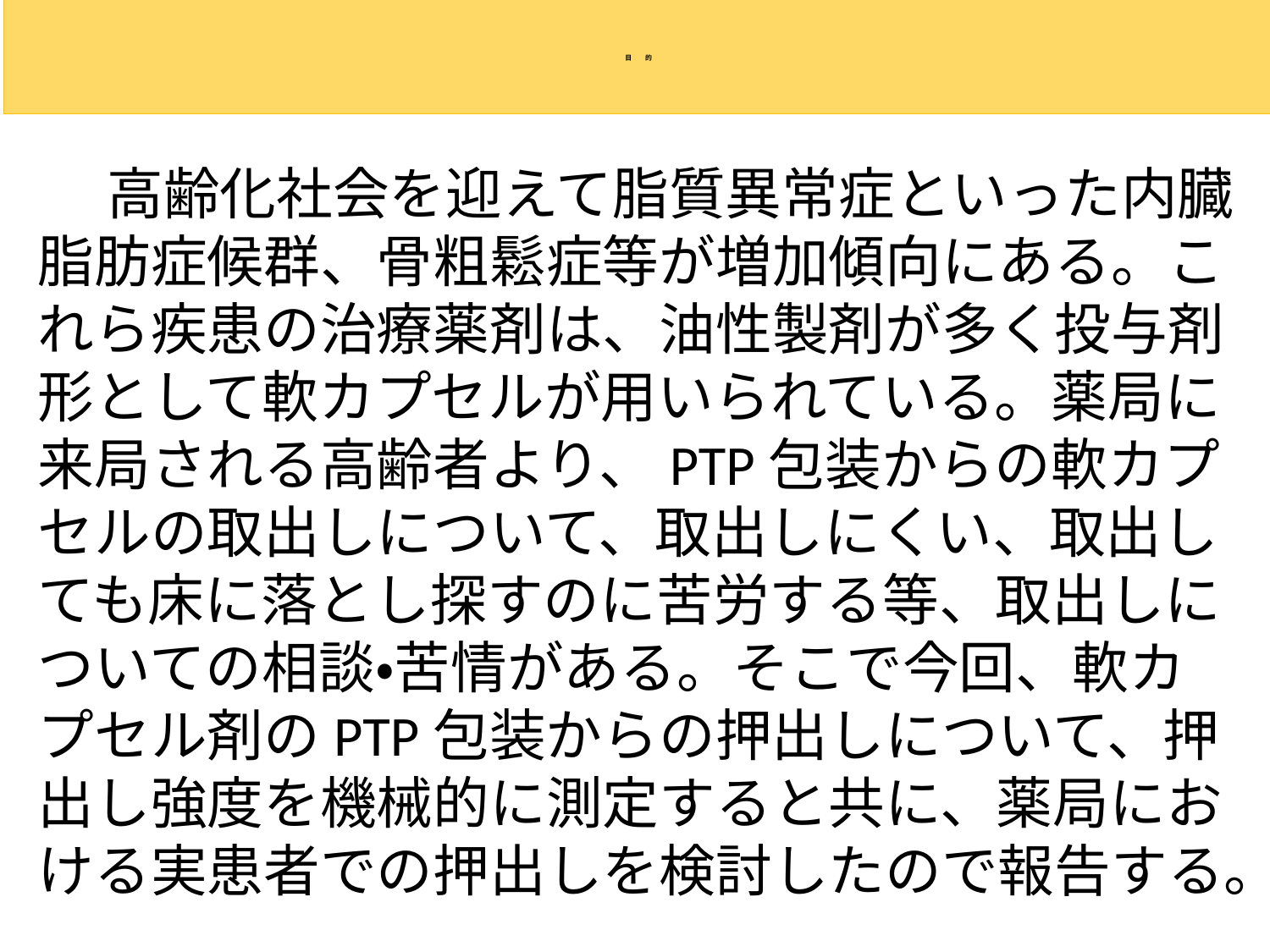

目　　的
　 高齢化社会を迎えて脂質異常症といった内臓脂肪症候群、骨粗鬆症等が増加傾向にある。これら疾患の治療薬剤は、油性製剤が多く投与剤形として軟カプセルが用いられている。薬局に来局される高齢者より、PTP包装からの軟カプセルの取出しについて、取出しにくい、取出しても床に落とし探すのに苦労する等、取出しについての相談・苦情がある。そこで今回、軟カプセル剤のPTP包装からの押出しについて、押出し強度を機械的に測定すると共に、薬局における実患者での押出しを検討したので報告する。